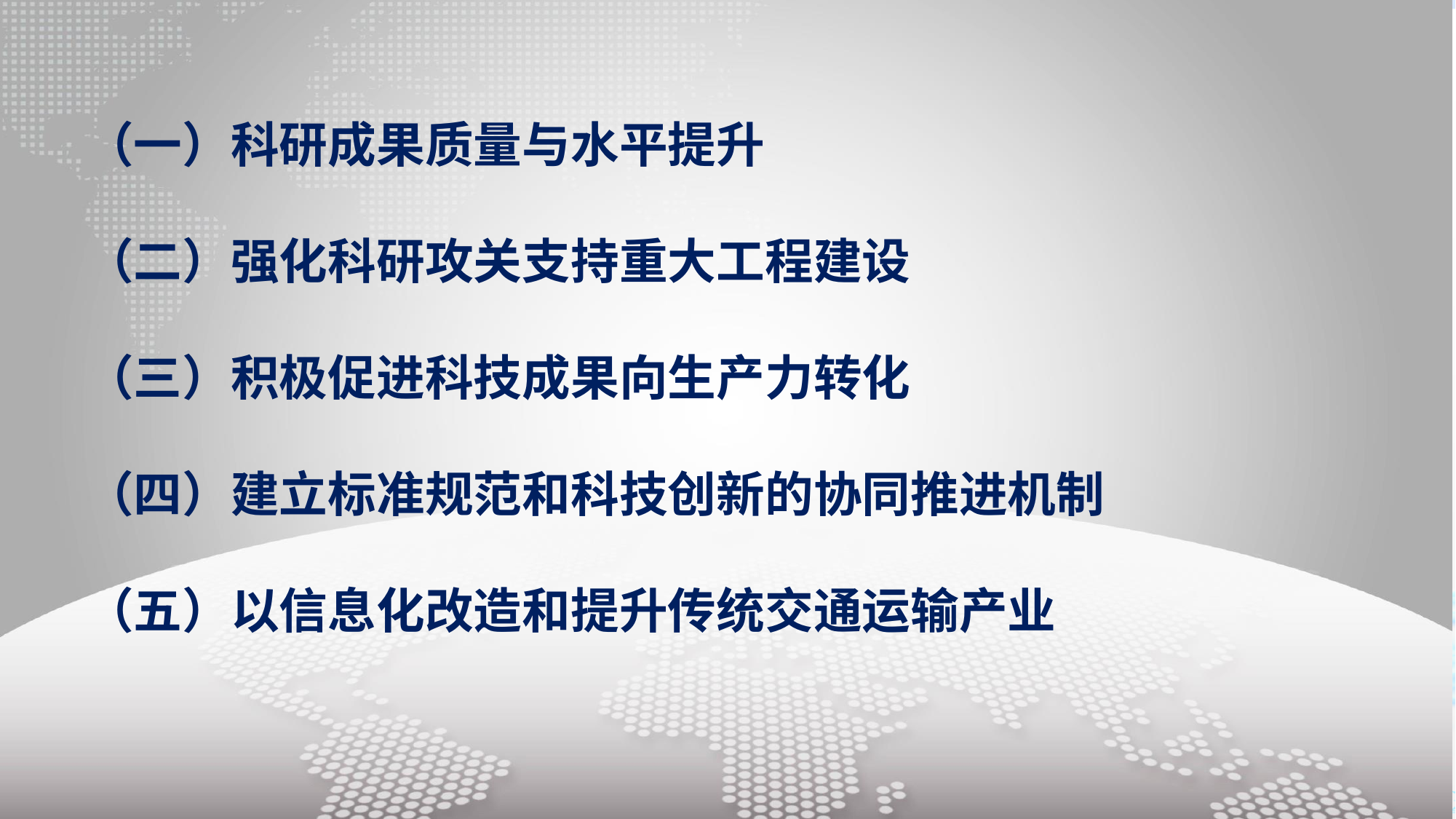

# （一）科研成果质量与水平提升 （二）强化科研攻关支持重大工程建设 （三）积极促进科技成果向生产力转化 （四）建立标准规范和科技创新的协同推进机制 （五）以信息化改造和提升传统交通运输产业